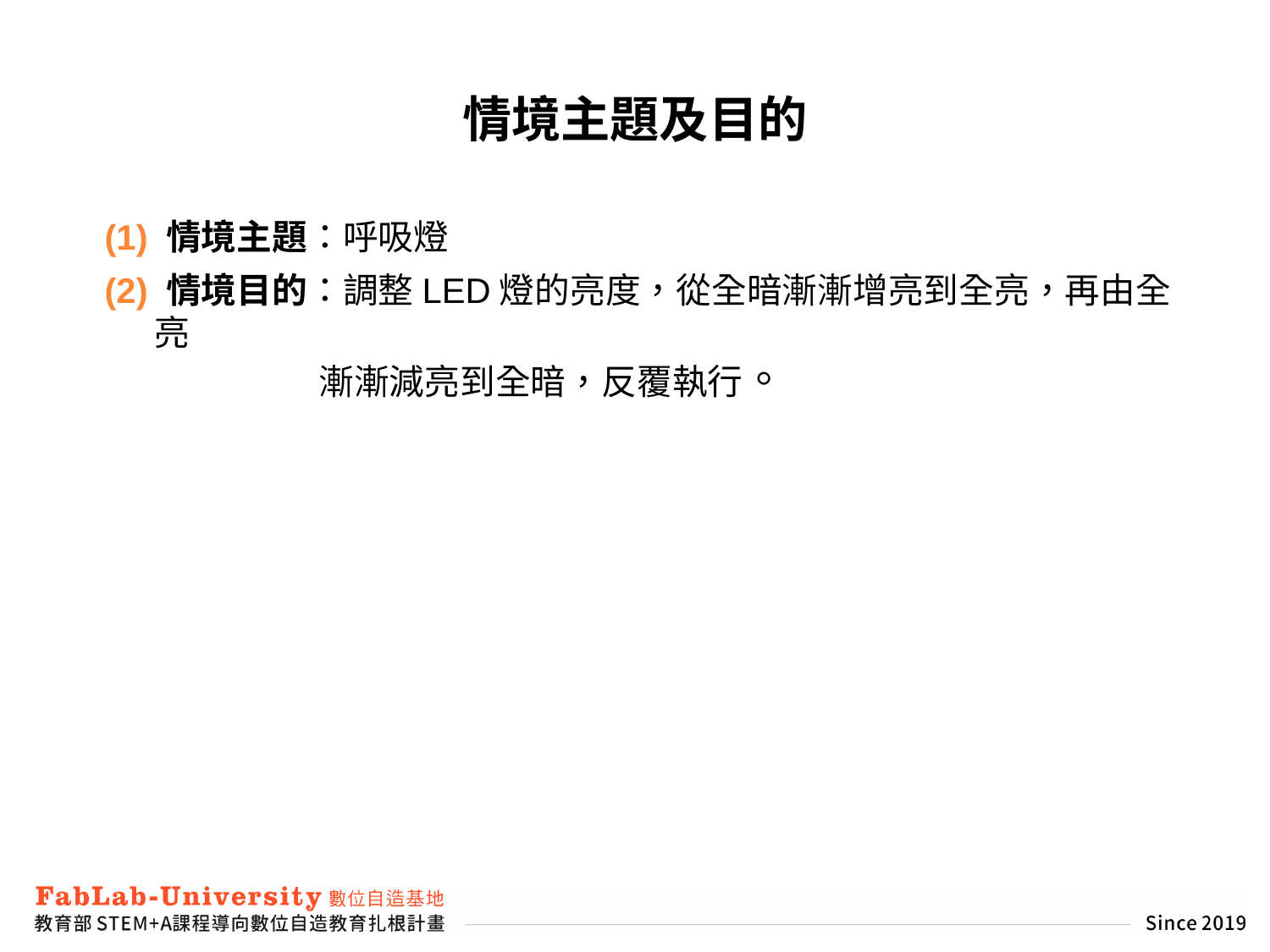

# 情境主題及目的
(1) 情境主題：呼吸燈
(2) 情境目的：調整LED燈的亮度，從全暗漸漸增亮到全亮，再由全亮
                     漸漸減亮到全暗，反覆執行。